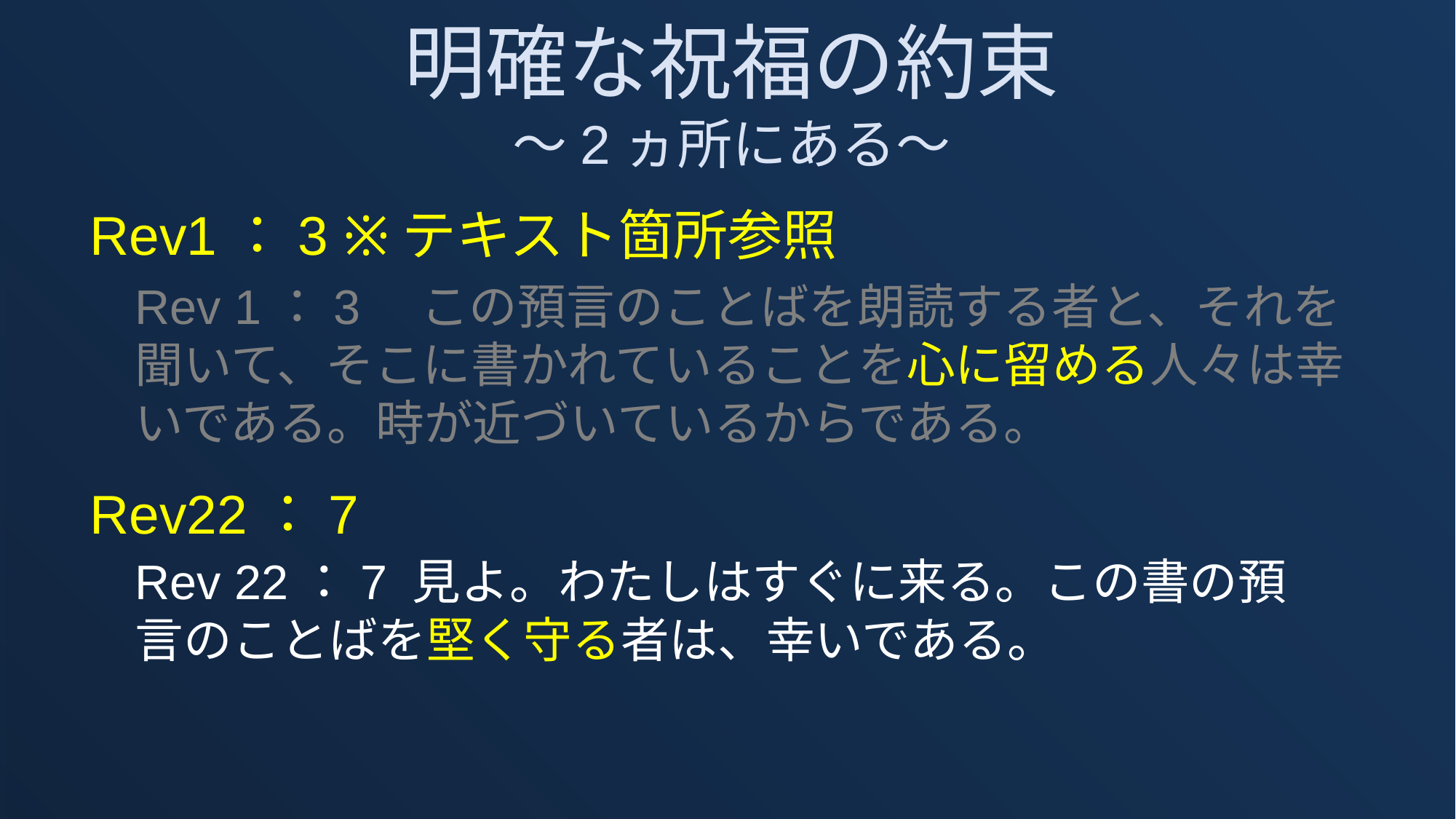

明確な祝福の約束
～2ヵ所にある～
　Rev1：3 ※テキスト箇所参照
Rev 1：3　この預言のことばを朗読する者と、それを聞いて、そこに書かれていることを心に留める人々は幸いである。時が近づいているからである。
　Rev22：7
Rev 22：7 見よ。わたしはすぐに来る。この書の預言のことばを堅く守る者は、幸いである。